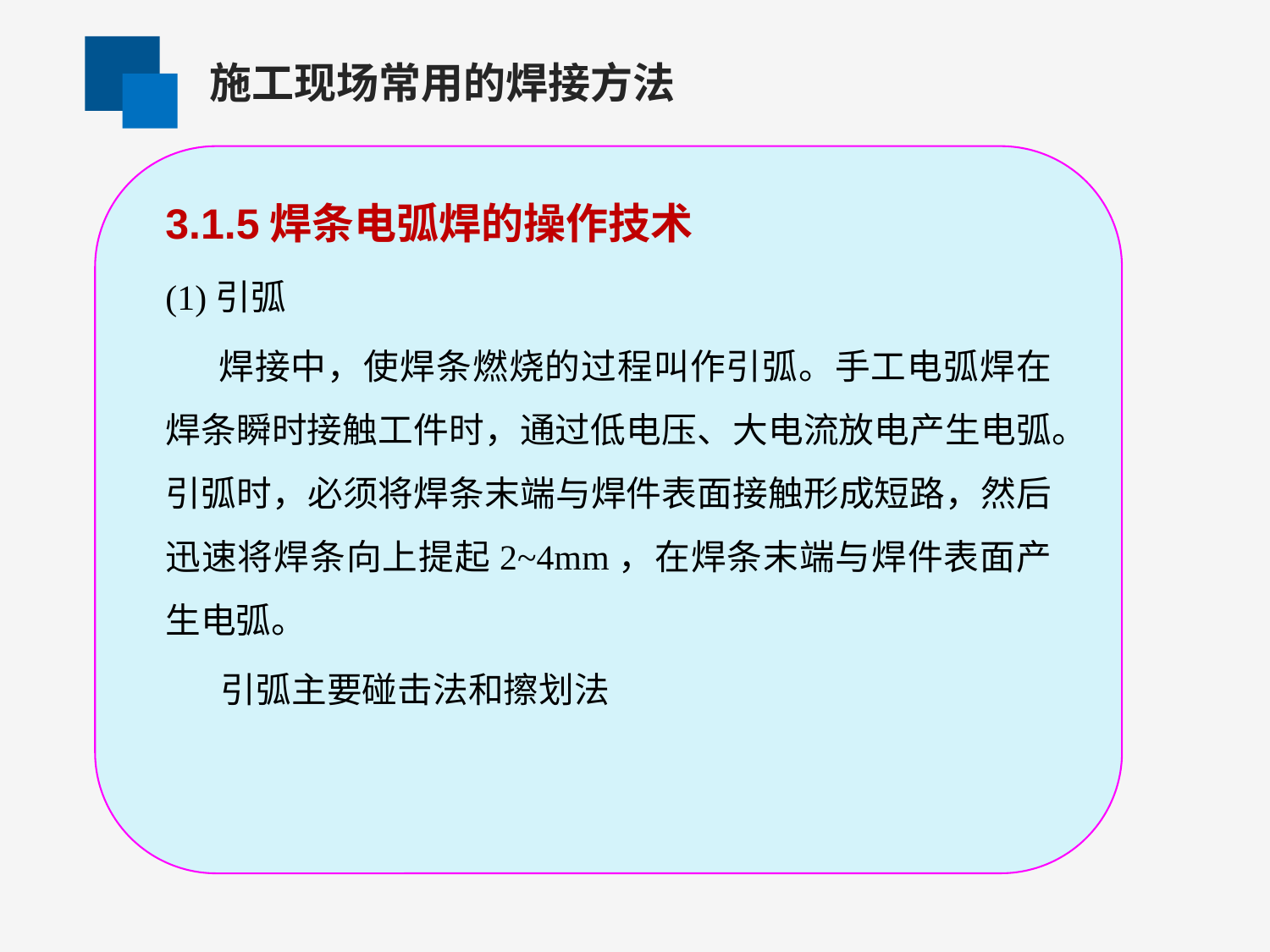

施工现场常用的焊接方法
3.1.5焊条电弧焊的操作技术
(1)引弧
     焊接中，使焊条燃烧的过程叫作引弧。手工电弧焊在焊条瞬时接触工件时，通过低电压、大电流放电产生电弧。引弧时，必须将焊条末端与焊件表面接触形成短路，然后迅速将焊条向上提起2~4mm，在焊条末端与焊件表面产生电弧。
      引弧主要碰击法和擦划法